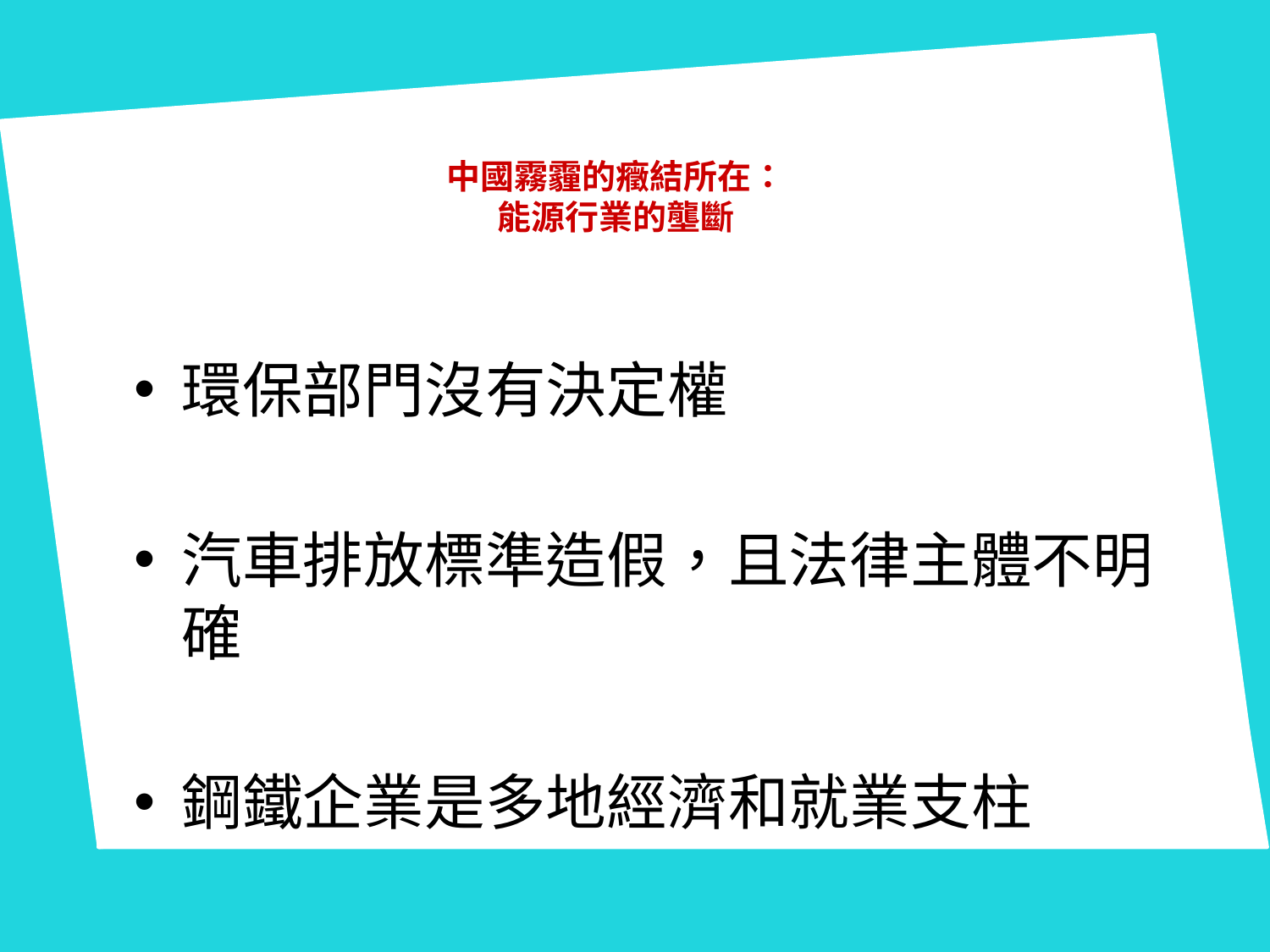

中國霧霾的癥結所在：
能源行業的壟斷

環保部門沒有決定權

汽車排放標準造假，且法律主體不明確

鋼鐵企業是多地經濟和就業支柱